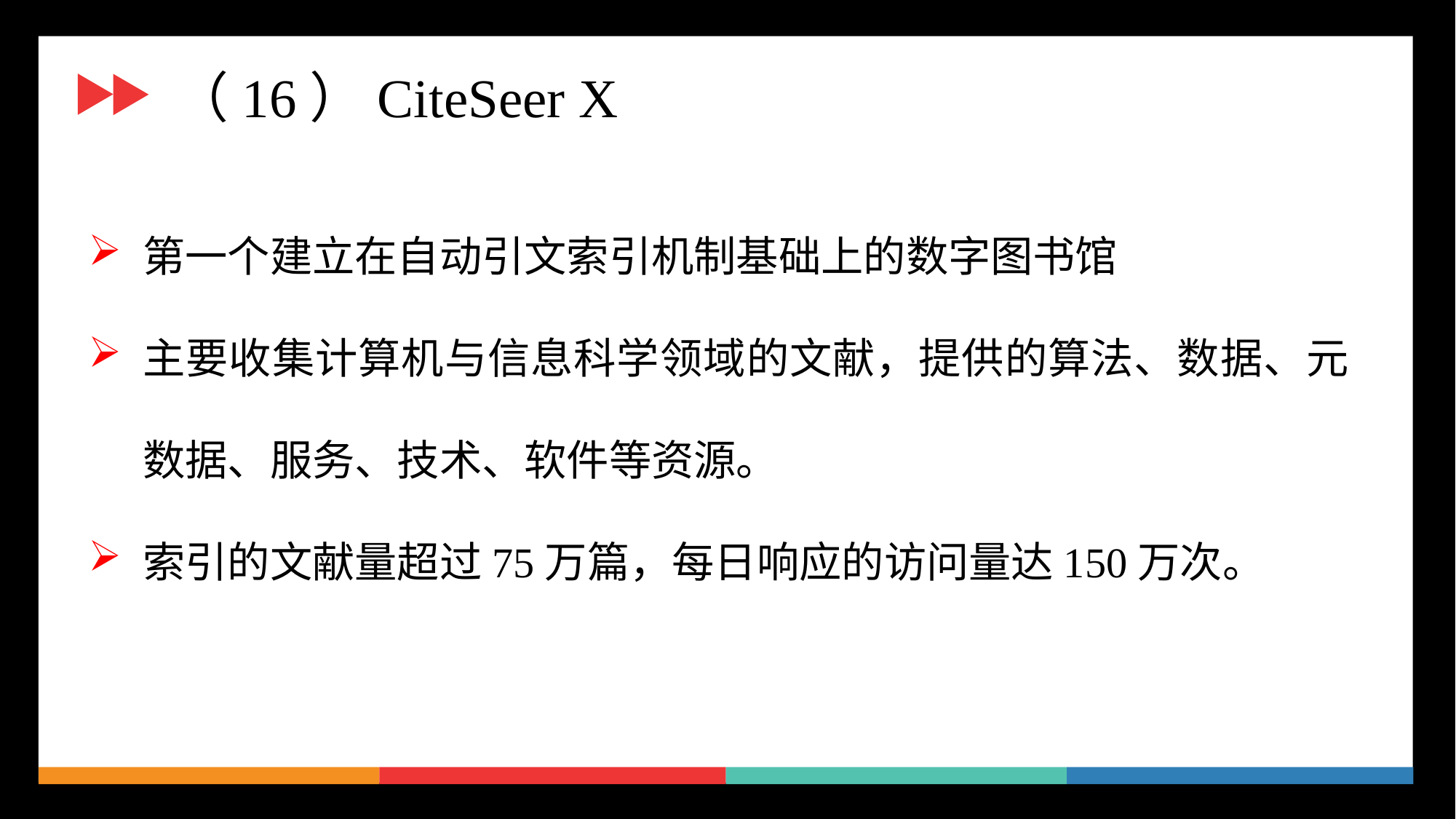

（16）CiteSeer X

第一个建立在自动引文索引机制基础上的数字图书馆
主要收集计算机与信息科学领域的文献，提供的算法、数据、元数据、服务、技术、软件等资源。
索引的文献量超过75万篇，每日响应的访问量达150万次。